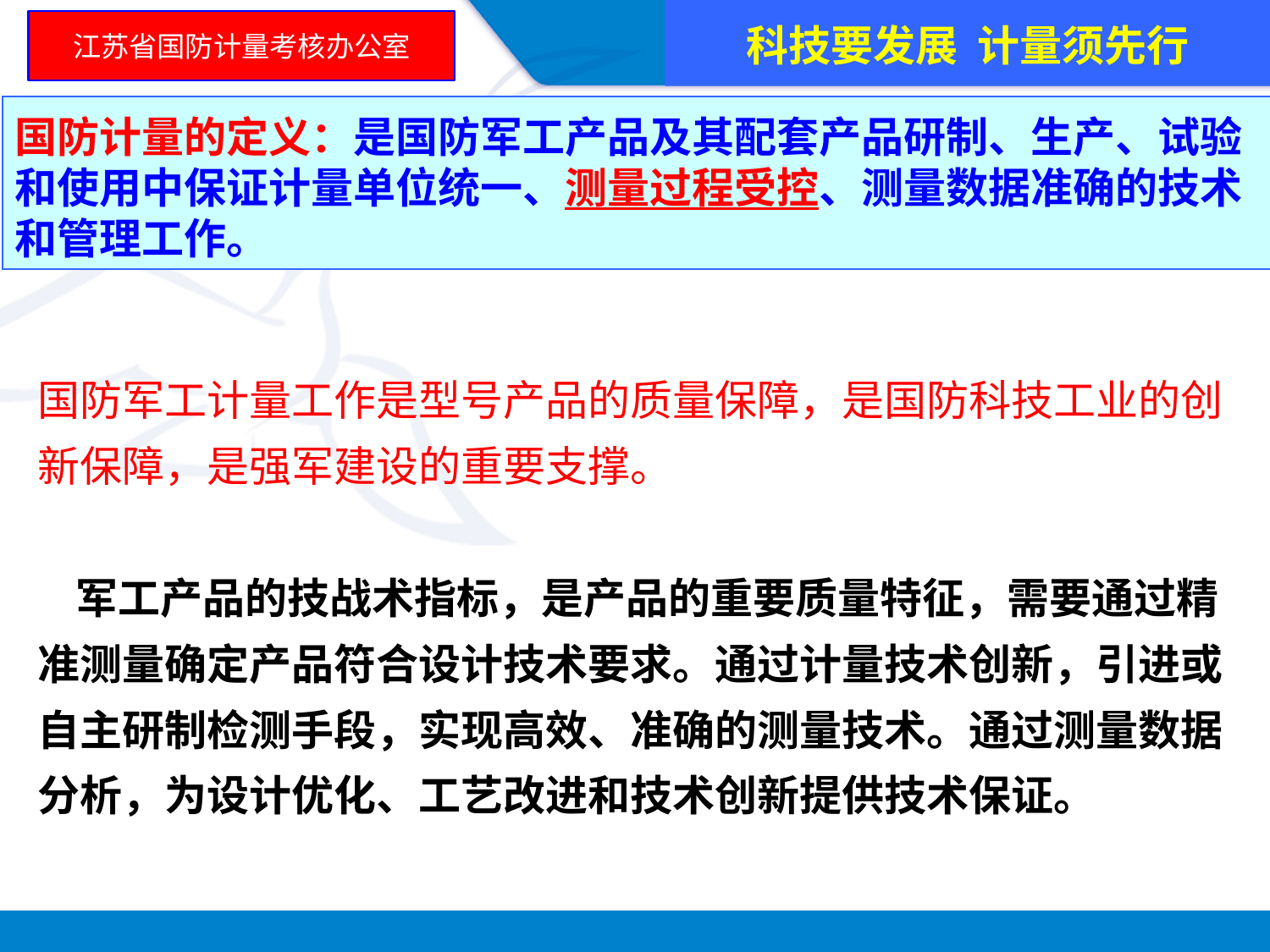

科技要发展  计量须先行
江苏省国防计量考核办公室
国防计量的定义：是国防军工产品及其配套产品研制、生产、试验和使用中保证计量单位统一、测量过程受控、测量数据准确的技术和管理工作。

国防军工计量工作是型号产品的质量保障，是国防科技工业的创新保障，是强军建设的重要支撑。
    军工产品的技战术指标，是产品的重要质量特征，需要通过精准测量确定产品符合设计技术要求。通过计量技术创新，引进或自主研制检测手段，实现高效、准确的测量技术。通过测量数据分析，为设计优化、工艺改进和技术创新提供技术保证。